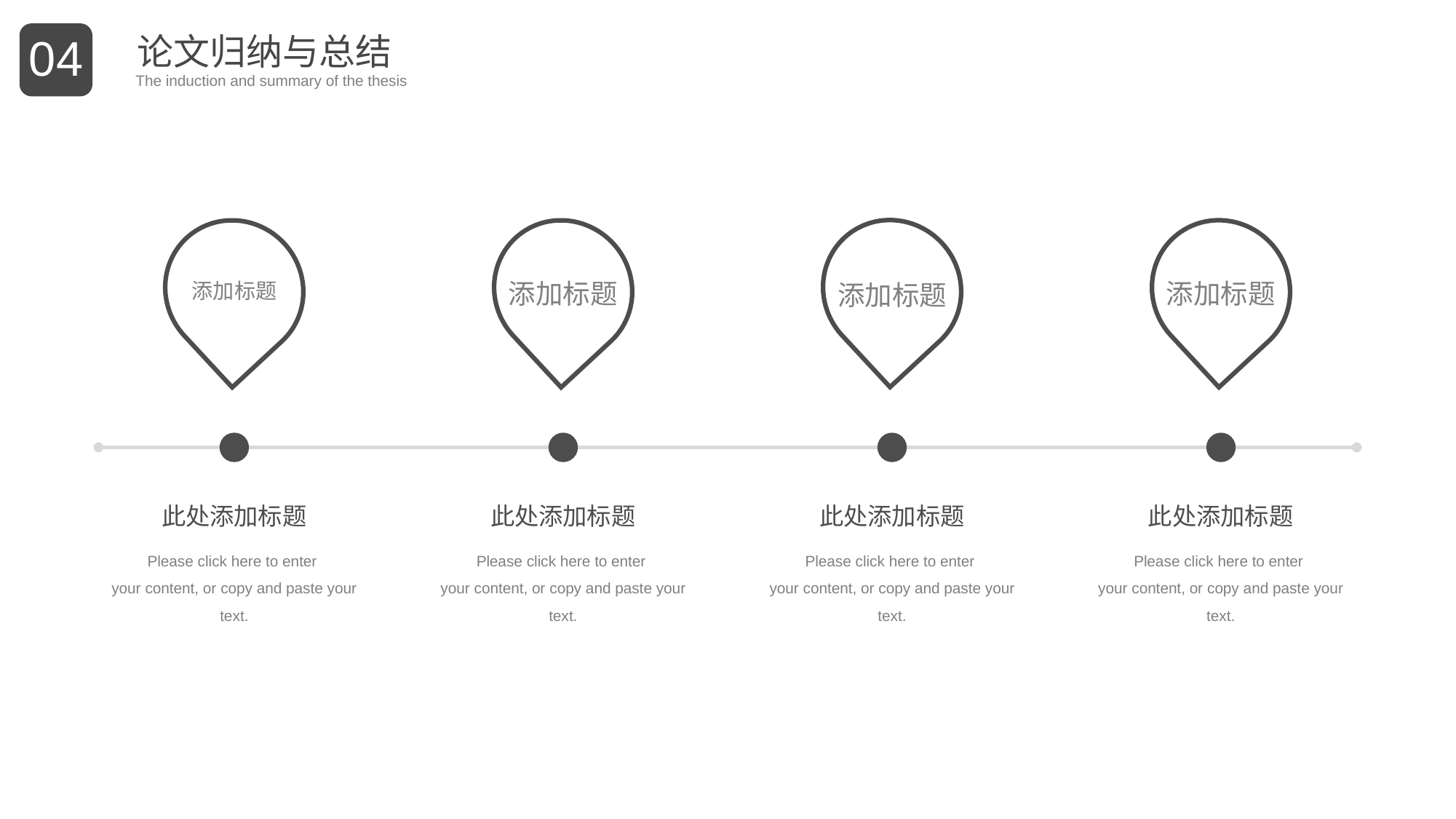

04

论文归纳与总结
The induction and summary of the thesis

添加标题
添加标题
添加标题
添加标题

此处添加标题
Please click here to enter
your content, or copy and paste your text.
此处添加标题
Please click here to enter
your content, or copy and paste your text.
此处添加标题
Please click here to enter
your content, or copy and paste your text.
此处添加标题
Please click here to enter
your content, or copy and paste your text.